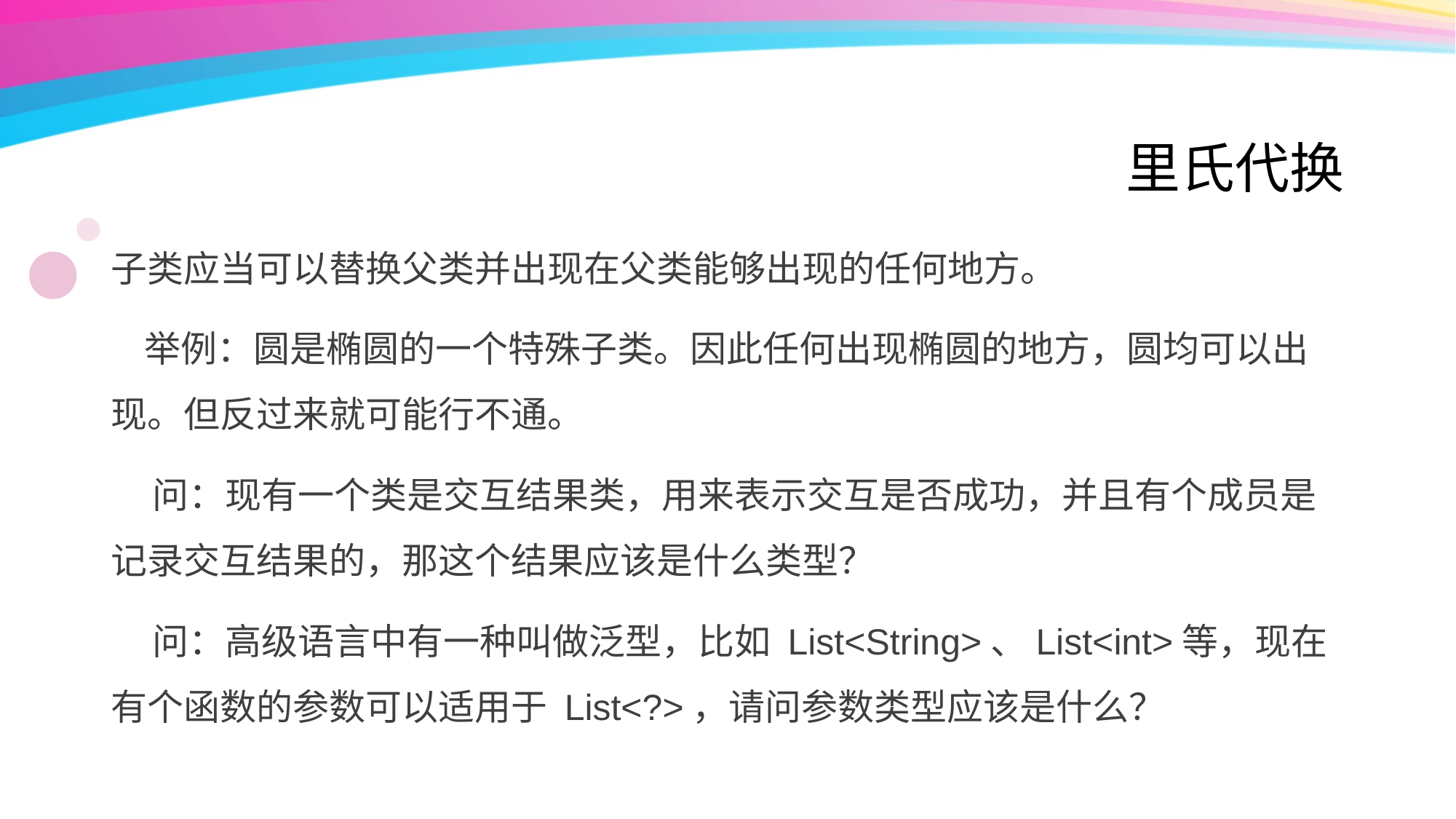

# 里氏代换

子类应当可以替换父类并出现在父类能够出现的任何地方。
   举例：圆是椭圆的一个特殊子类。因此任何出现椭圆的地方，圆均可以出现。但反过来就可能行不通。
    问：现有一个类是交互结果类，用来表示交互是否成功，并且有个成员是记录交互结果的，那这个结果应该是什么类型？
    问：高级语言中有一种叫做泛型，比如 List<String>、List<int>等，现在有个函数的参数可以适用于 List<?>，请问参数类型应该是什么？